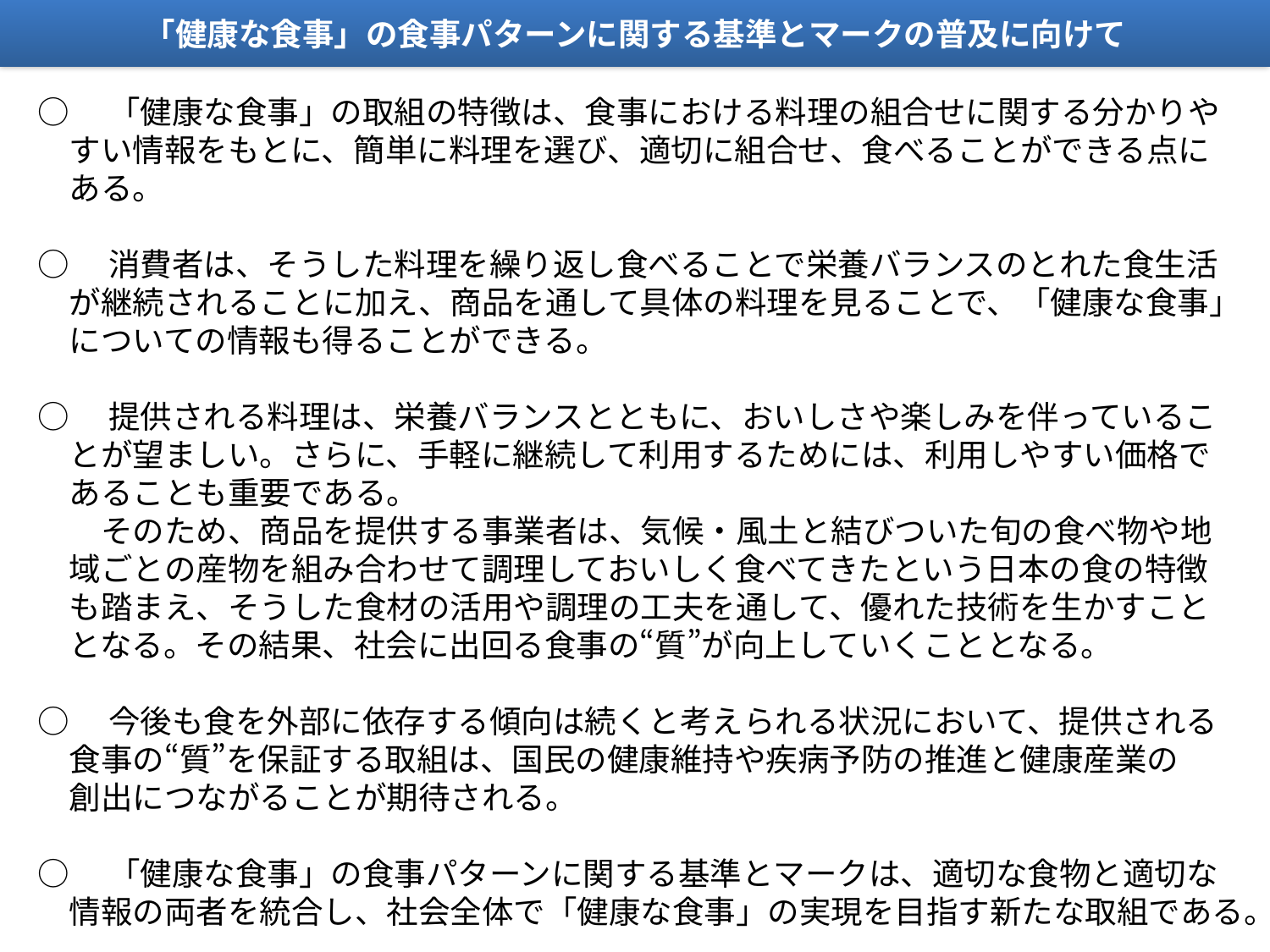

「健康な食事」の食事パターンに関する基準とマークの普及に向けて
○　「健康な食事」の取組の特徴は、食事における料理の組合せに関する分かりや
　すい情報をもとに、簡単に料理を選び、適切に組合せ、食べることができる点に
　ある。

○　消費者は、そうした料理を繰り返し食べることで栄養バランスのとれた食生活
　が継続されることに加え、商品を通して具体の料理を見ることで、「健康な食事」
　についての情報も得ることができる。

○　提供される料理は、栄養バランスとともに、おいしさや楽しみを伴っているこ
　とが望ましい。さらに、手軽に継続して利用するためには、利用しやすい価格で
　あることも重要である。
　　そのため、商品を提供する事業者は、気候・風土と結びついた旬の食べ物や地
　域ごとの産物を組み合わせて調理しておいしく食べてきたという日本の食の特徴
　も踏まえ、そうした食材の活用や調理の工夫を通して、優れた技術を生かすこと
　となる。その結果、社会に出回る食事の“質”が向上していくこととなる。

○　今後も食を外部に依存する傾向は続くと考えられる状況において、提供される
　食事の“質”を保証する取組は、国民の健康維持や疾病予防の推進と健康産業の
　創出につながることが期待される。

○　「健康な食事」の食事パターンに関する基準とマークは、適切な食物と適切な
　情報の両者を統合し、社会全体で「健康な食事」の実現を目指す新たな取組である。
86